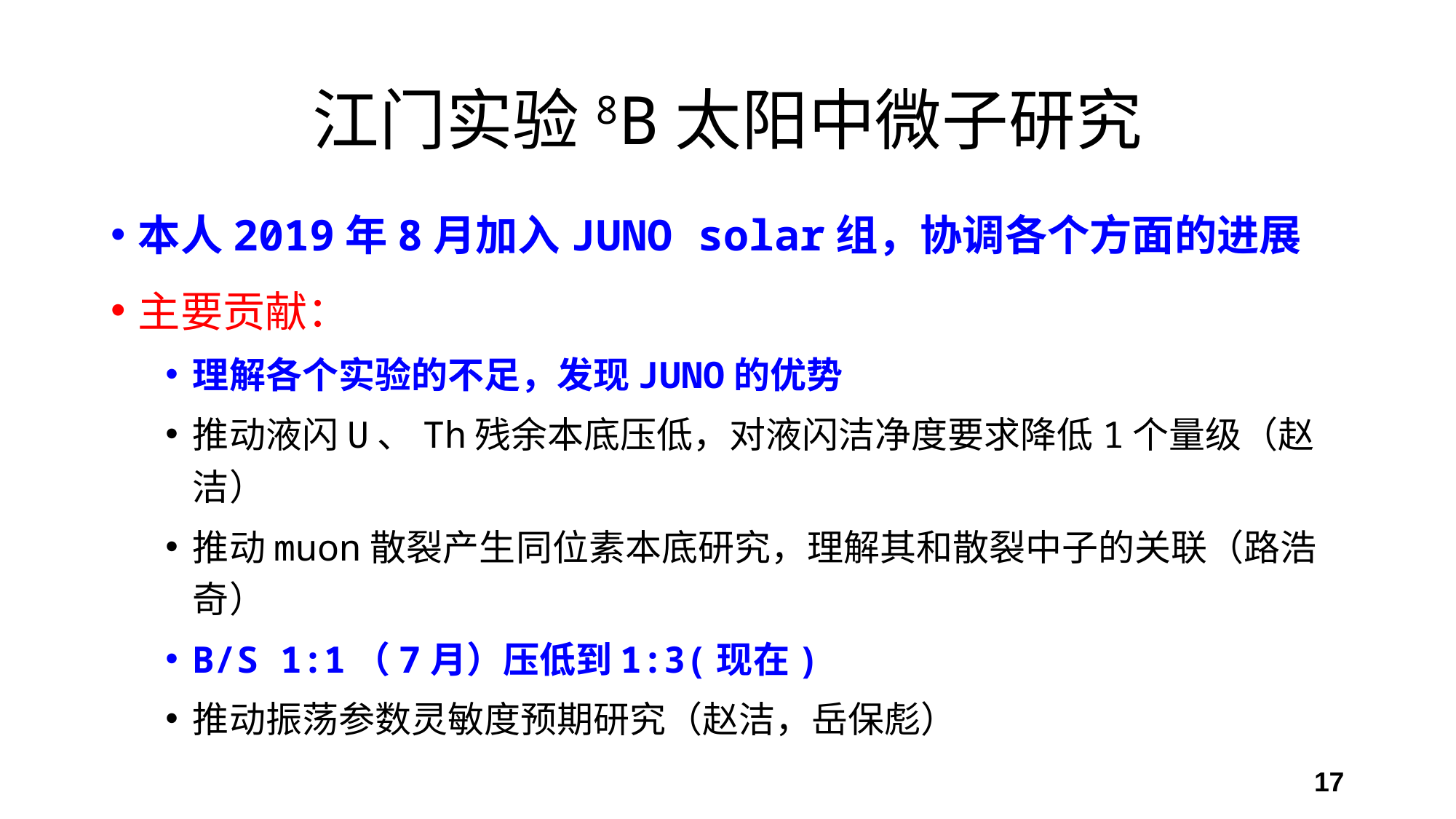

# 江门实验8B太阳中微子研究
本人2019年8月加入JUNO solar组，协调各个方面的进展
主要贡献：
理解各个实验的不足，发现JUNO的优势
推动液闪U、Th残余本底压低，对液闪洁净度要求降低1个量级（赵洁）
推动muon散裂产生同位素本底研究，理解其和散裂中子的关联（路浩奇）
B/S 1:1（7月）压低到1:3(现在)
推动振荡参数灵敏度预期研究（赵洁，岳保彪）

17